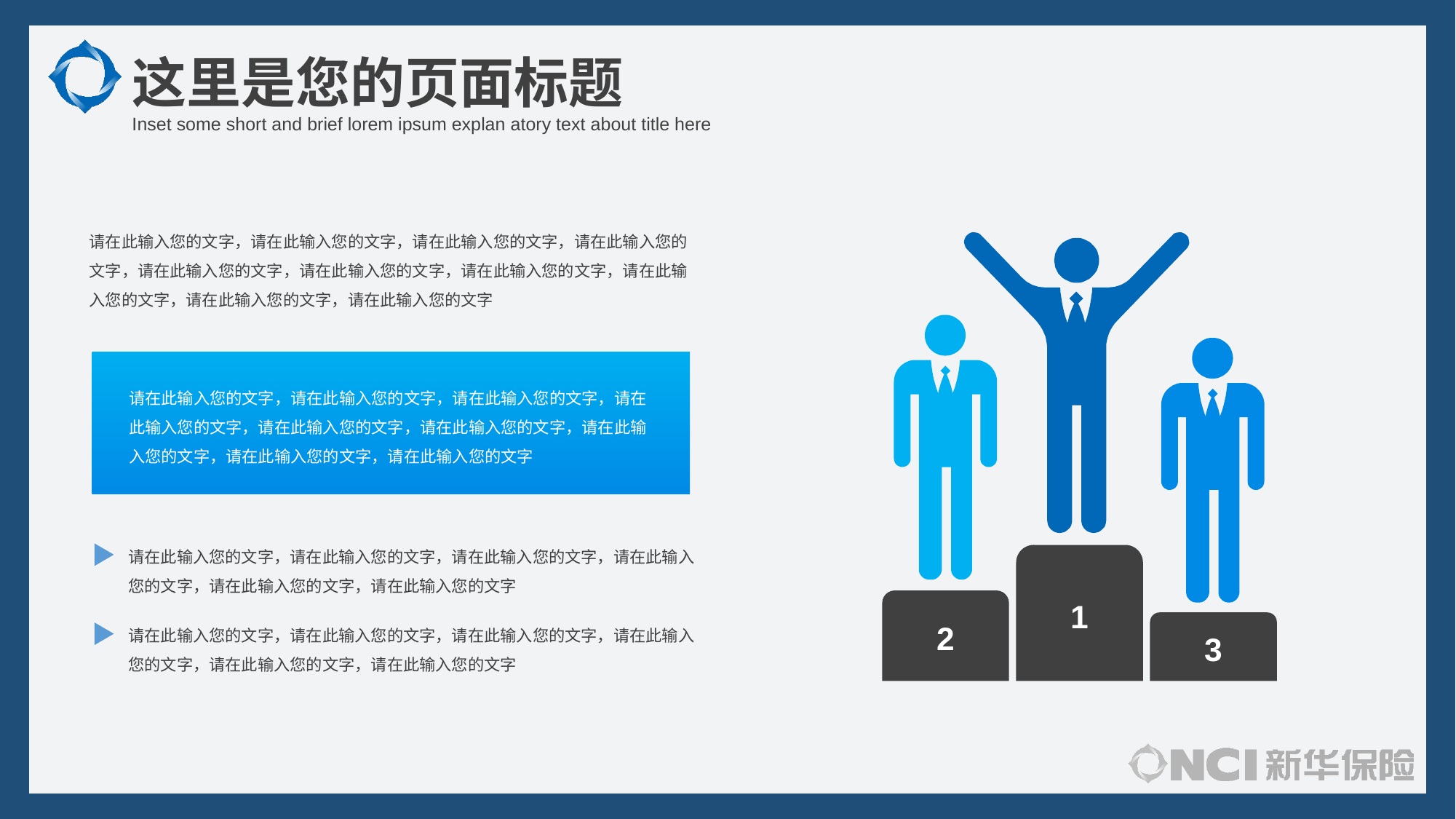

这里是您的页面标题
Inset some short and brief lorem ipsum explan atory text about title here
请在此输入您的文字，请在此输入您的文字，请在此输入您的文字，请在此输入您的文字，请在此输入您的文字，请在此输入您的文字，请在此输入您的文字，请在此输入您的文字，请在此输入您的文字，请在此输入您的文字

请在此输入您的文字，请在此输入您的文字，请在此输入您的文字，请在此输入您的文字，请在此输入您的文字，请在此输入您的文字，请在此输入您的文字，请在此输入您的文字，请在此输入您的文字
请在此输入您的文字，请在此输入您的文字，请在此输入您的文字，请在此输入您的文字，请在此输入您的文字，请在此输入您的文字

1
2
请在此输入您的文字，请在此输入您的文字，请在此输入您的文字，请在此输入您的文字，请在此输入您的文字，请在此输入您的文字

3